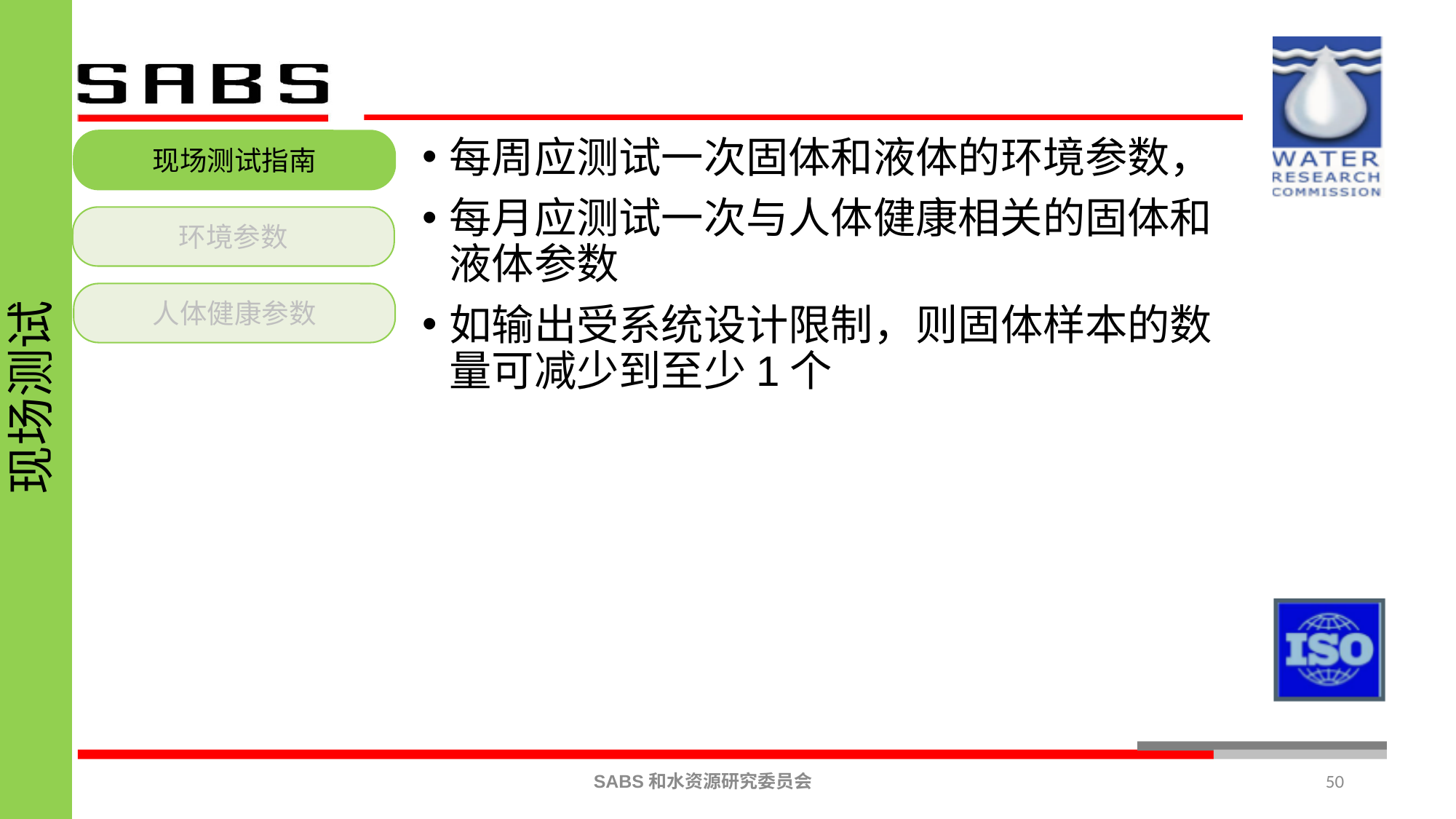

现场测试
现场测试指南
环境参数
人体健康参数
每周应测试一次固体和液体的环境参数，
每月应测试一次与人体健康相关的固体和液体参数
如输出受系统设计限制，则固体样本的数量可减少到至少1个
50